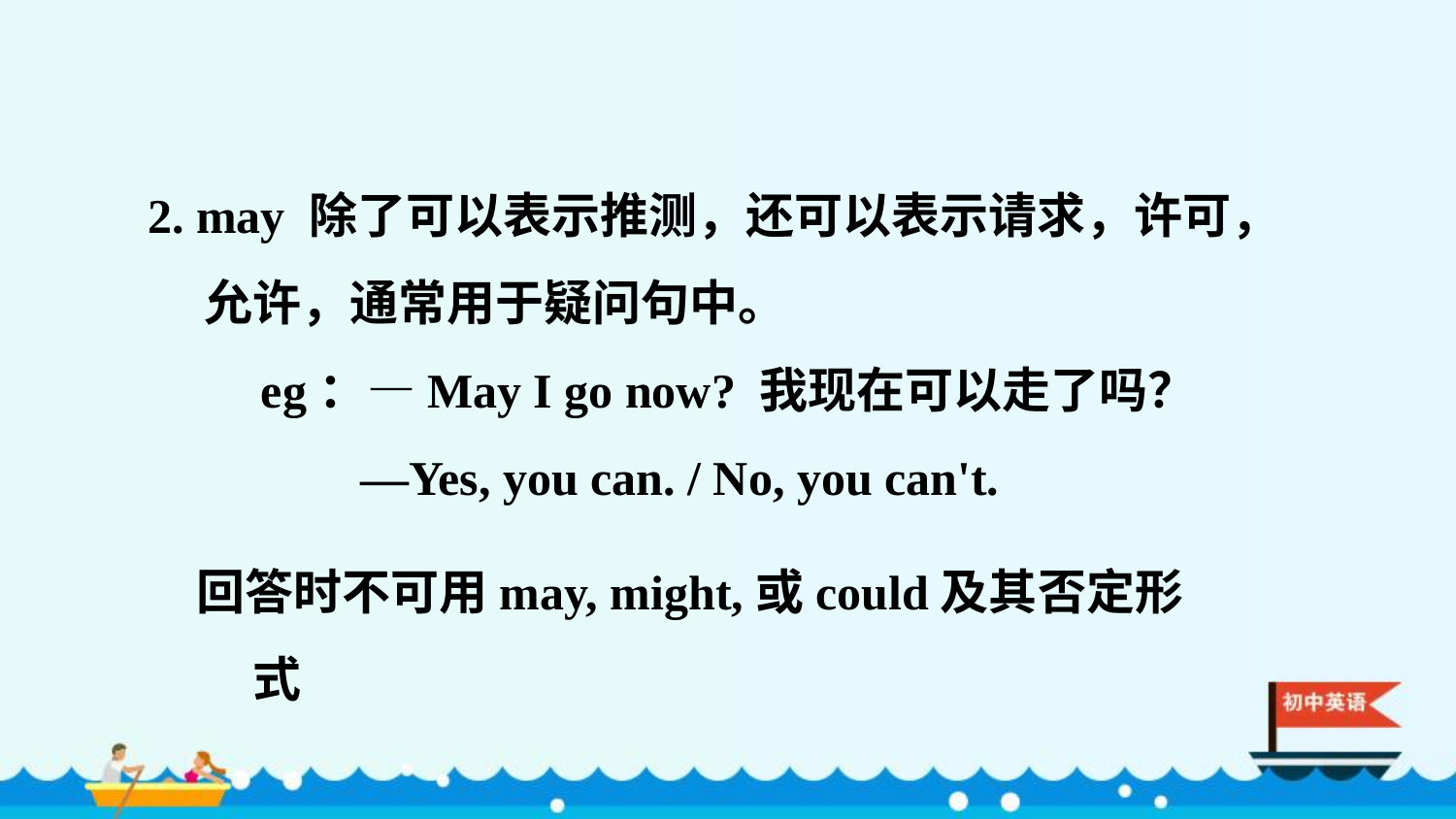

2. may 除了可以表示推测，还可以表示请求，许可，允许，通常用于疑问句中。
eg：—May I go now? 我现在可以走了吗？
 —Yes, you can. / No, you can't.
回答时不可用may, might,或could及其否定形式